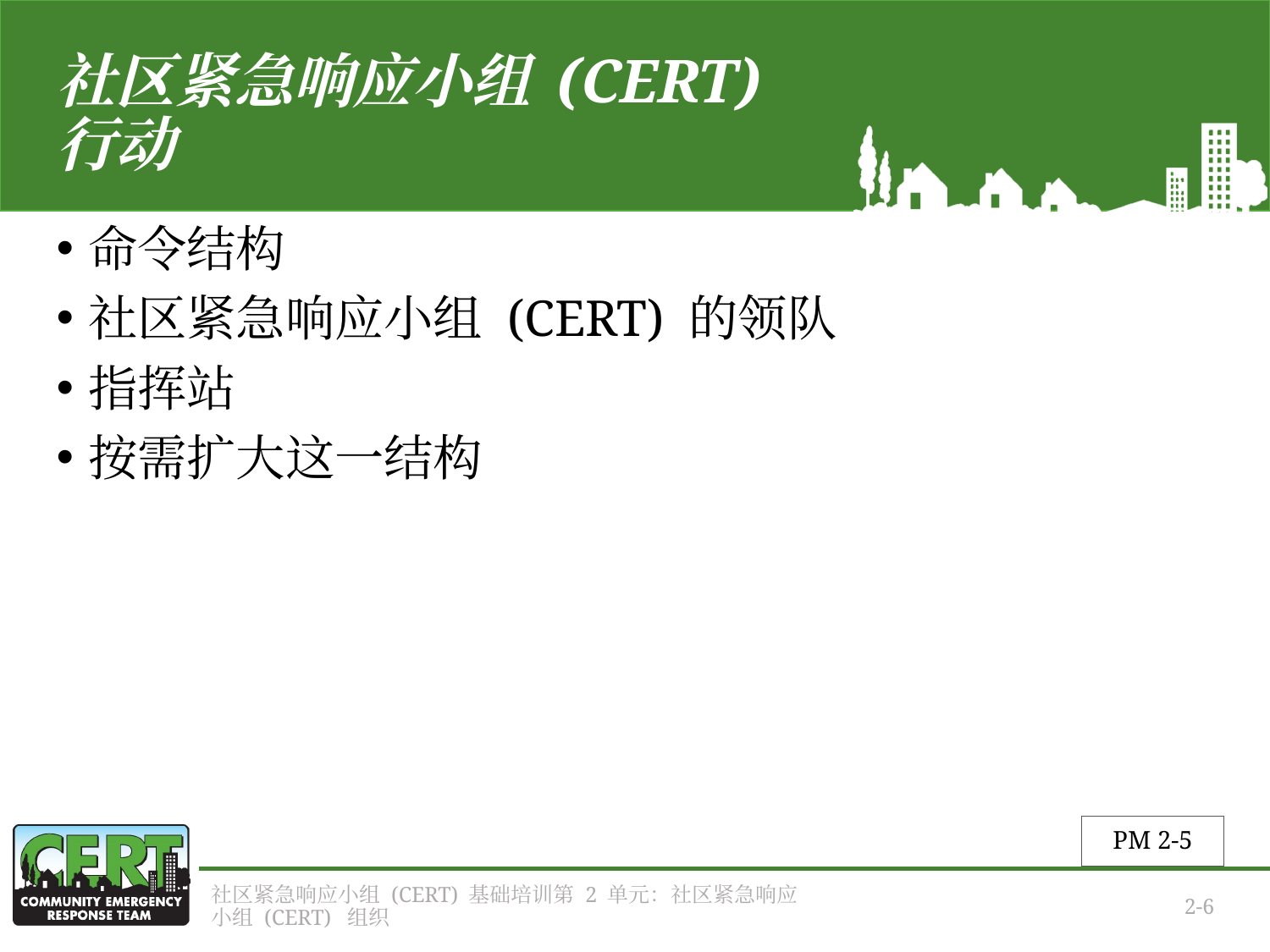

# 社区紧急响应小组 (CERT) 行动
命令结构
社区紧急响应小组 (CERT) 的领队
指挥站
按需扩大这一结构
PM 2-5
社区紧急响应小组 (CERT) 基础培训第 2 单元：社区紧急响应小组 (CERT)  组织
2-6